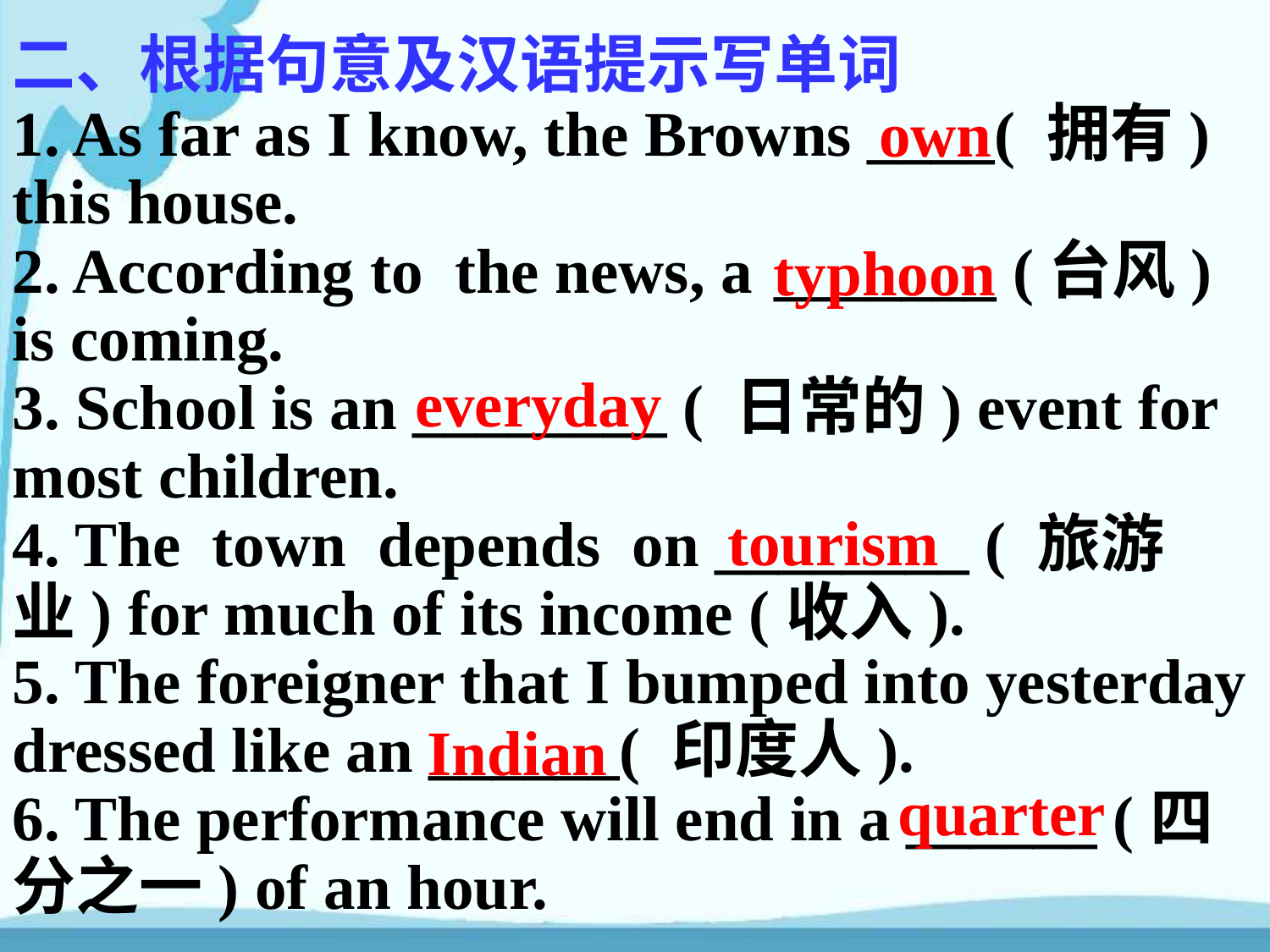

二、根据句意及汉语提示写单词
1. As far as I know, the Browns ____( 拥有) this house.
2. According to  the news, a 	_______ (台风)
is coming.
3. School is an ________ ( 日常的) event for
most children.
4. The  town  depends  on ________ ( 旅游业) for much of its income (收入).
5. The foreigner that I bumped into yesterday
dressed like an ______( 印度人).
6. The performance will end in a ______ (四分之一) of an hour.
own
 typhoon
everyday
tourism
Indian
quarter